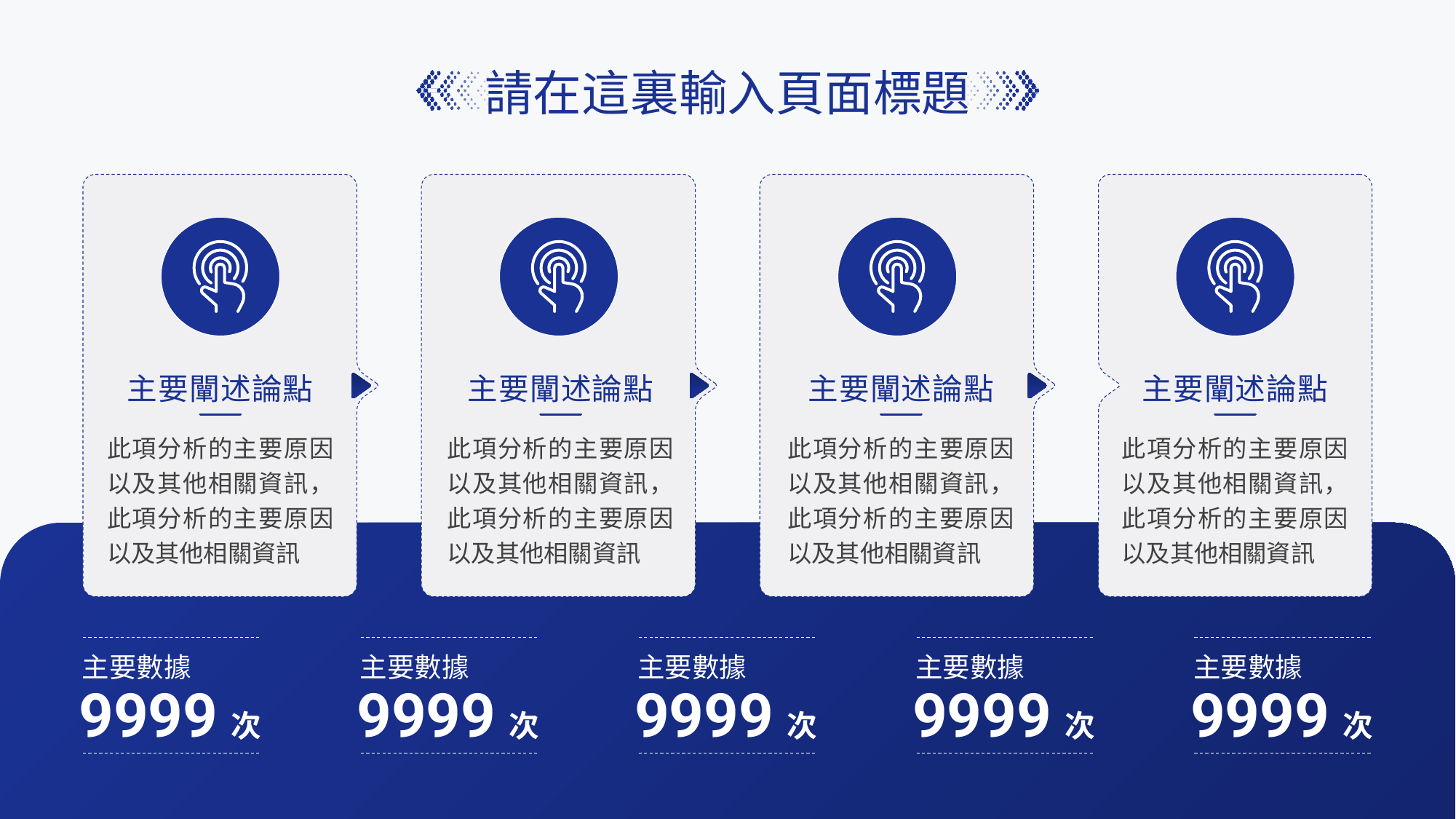

請在這裏輸入頁面標題

主要闡述論點
主要闡述論點
主要闡述論點
主要闡述論點

此項分析的主要原因以及其他相關資訊，此項分析的主要原因以及其他相關資訊
此項分析的主要原因以及其他相關資訊，此項分析的主要原因以及其他相關資訊
此項分析的主要原因以及其他相關資訊，此項分析的主要原因以及其他相關資訊
此項分析的主要原因以及其他相關資訊，此項分析的主要原因以及其他相關資訊

主要數據
9999 次
主要數據
9999 次
主要數據
9999 次
主要數據
9999 次
主要數據
9999 次